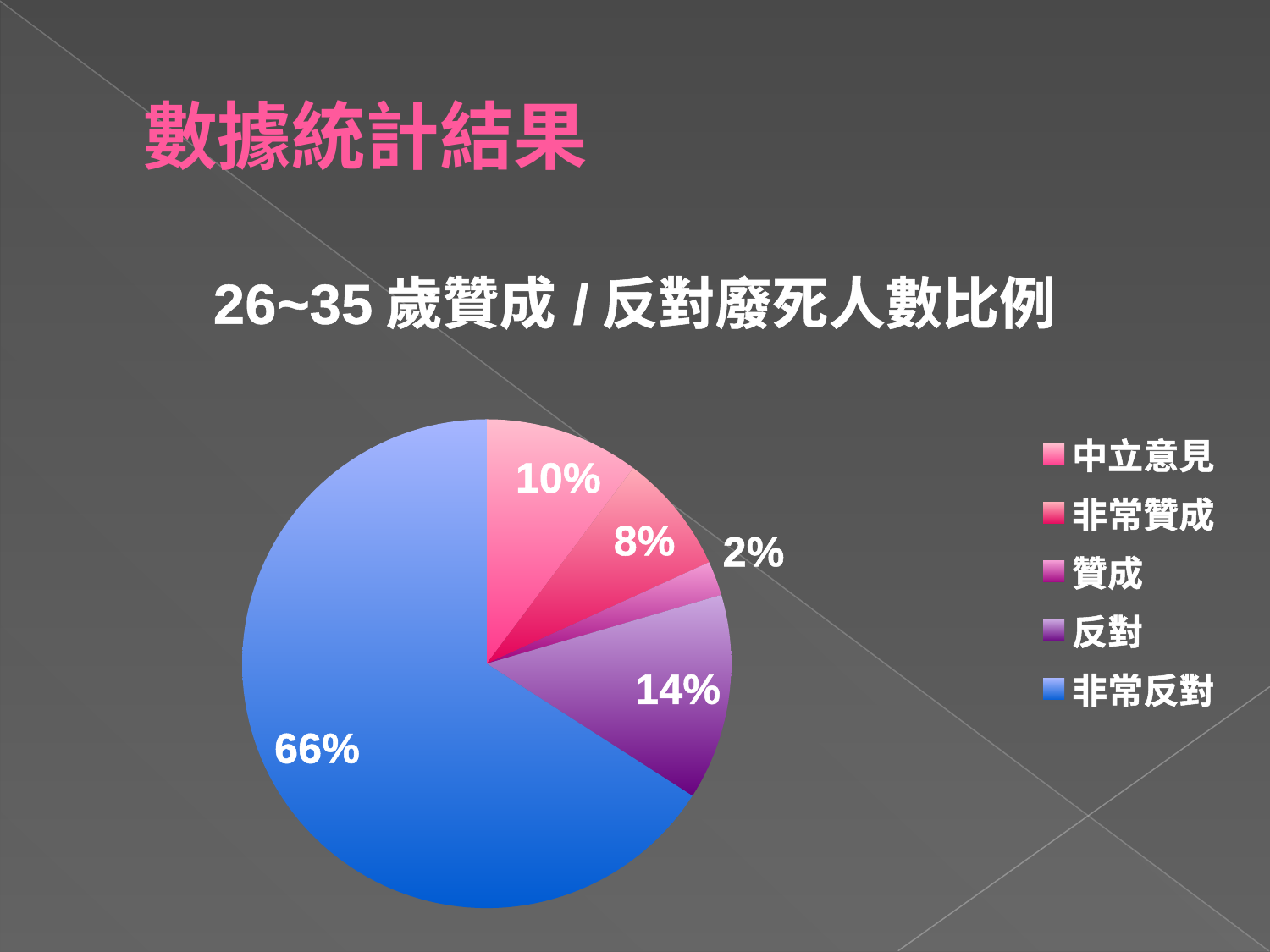

# 數據統計結果

### Chart: 26~35歲贊成/反對廢死人數比例

| Category |  |
|---|---|
| 中立意見 | 9.0 |
| 非常贊成 | 7.0 |
| 贊成 | 2.0 |
| 反對 | 12.0 |
| 非常反對 | 58.0 |